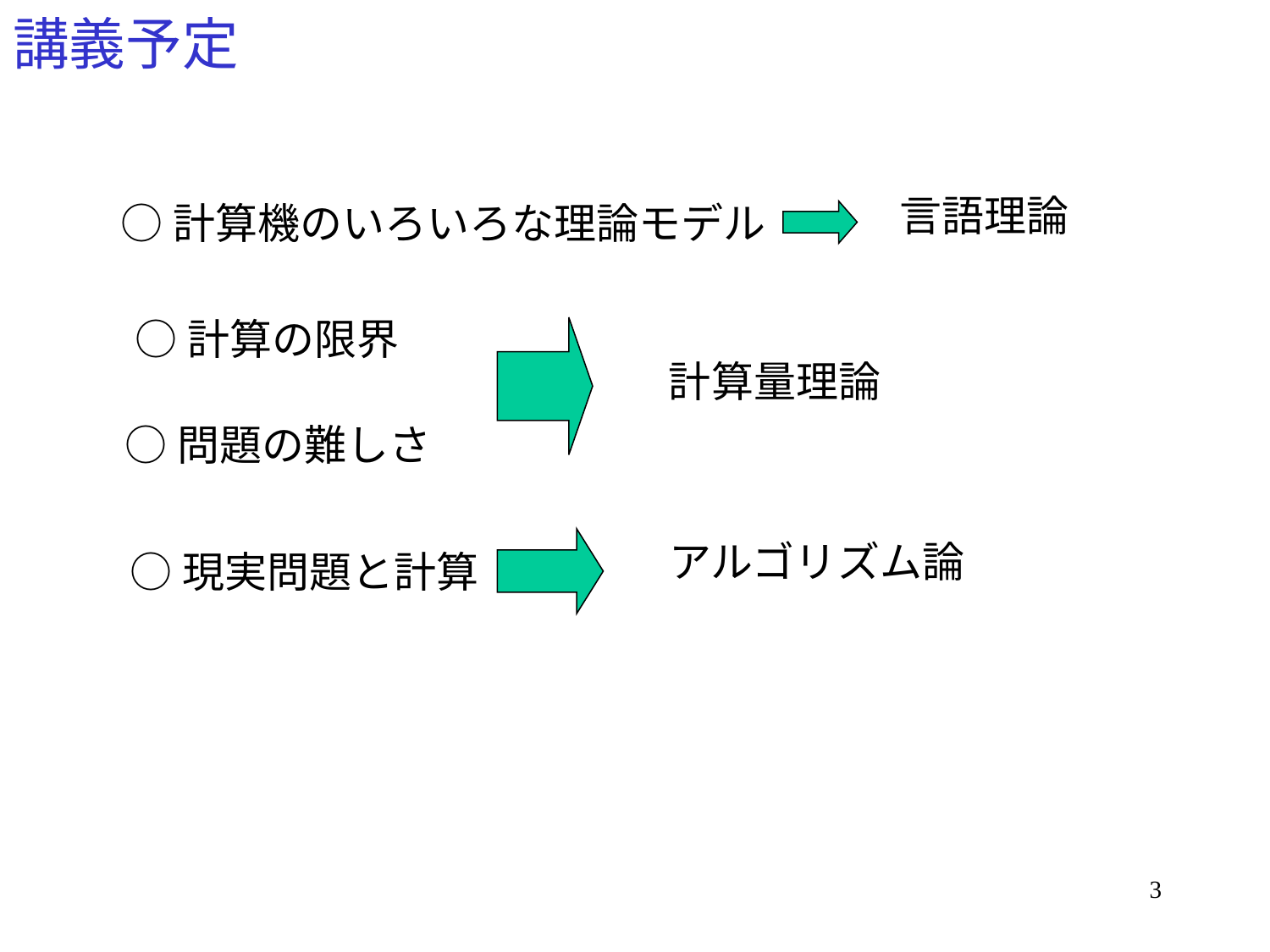

# 講義予定
言語理論
○計算機のいろいろな理論モデル

○計算の限界

計算量理論
○問題の難しさ

アルゴリズム論
○現実問題と計算
3